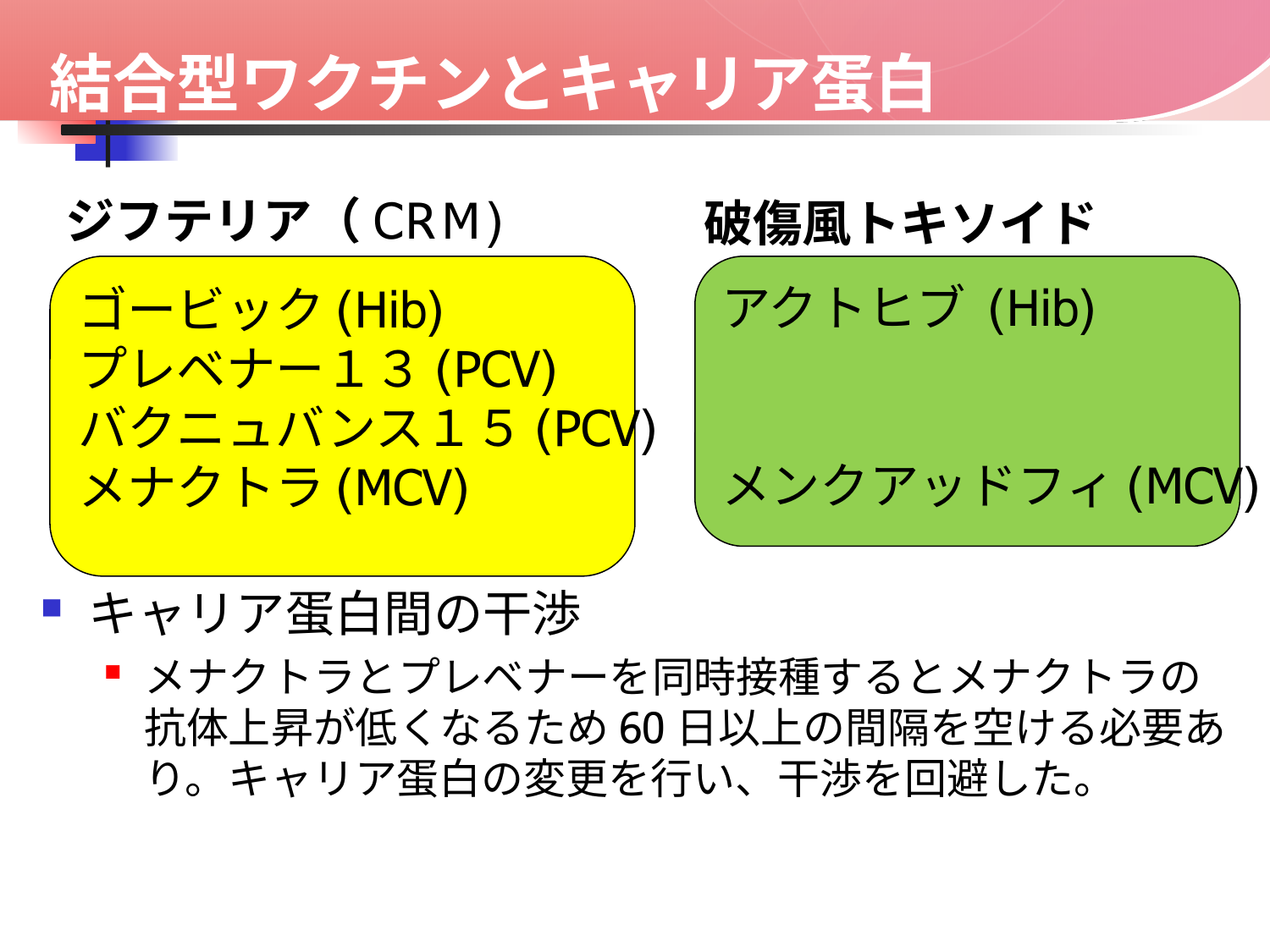

# 結合型ワクチンとキャリア蛋白
ジフテリア（CRM)
破傷風トキソイド
ゴービック(Hib)
プレベナー１３(PCV)
バクニュバンス１５(PCV)
メナクトラ(MCV)
アクトヒブ (Hib)

メンクアッドフィ(MCV)
キャリア蛋白間の干渉
メナクトラとプレベナーを同時接種するとメナクトラの抗体上昇が低くなるため60日以上の間隔を空ける必要あり。キャリア蛋白の変更を行い、干渉を回避した。